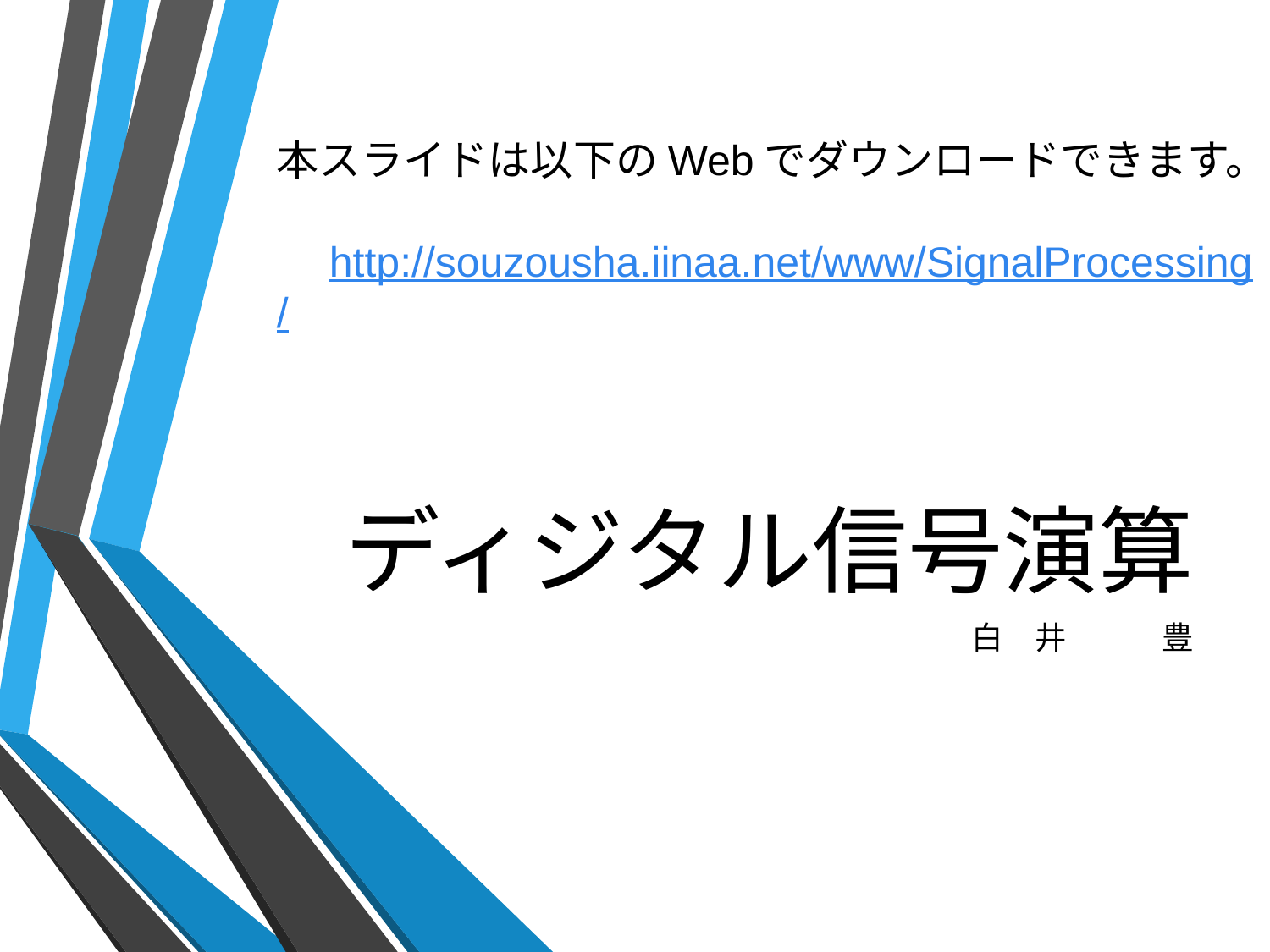

# ディジタル信号演算
本スライドは以下のWebでダウンロードできます。

　http://souzousha.iinaa.net/www/SignalProcessing/

白　井　　　豊